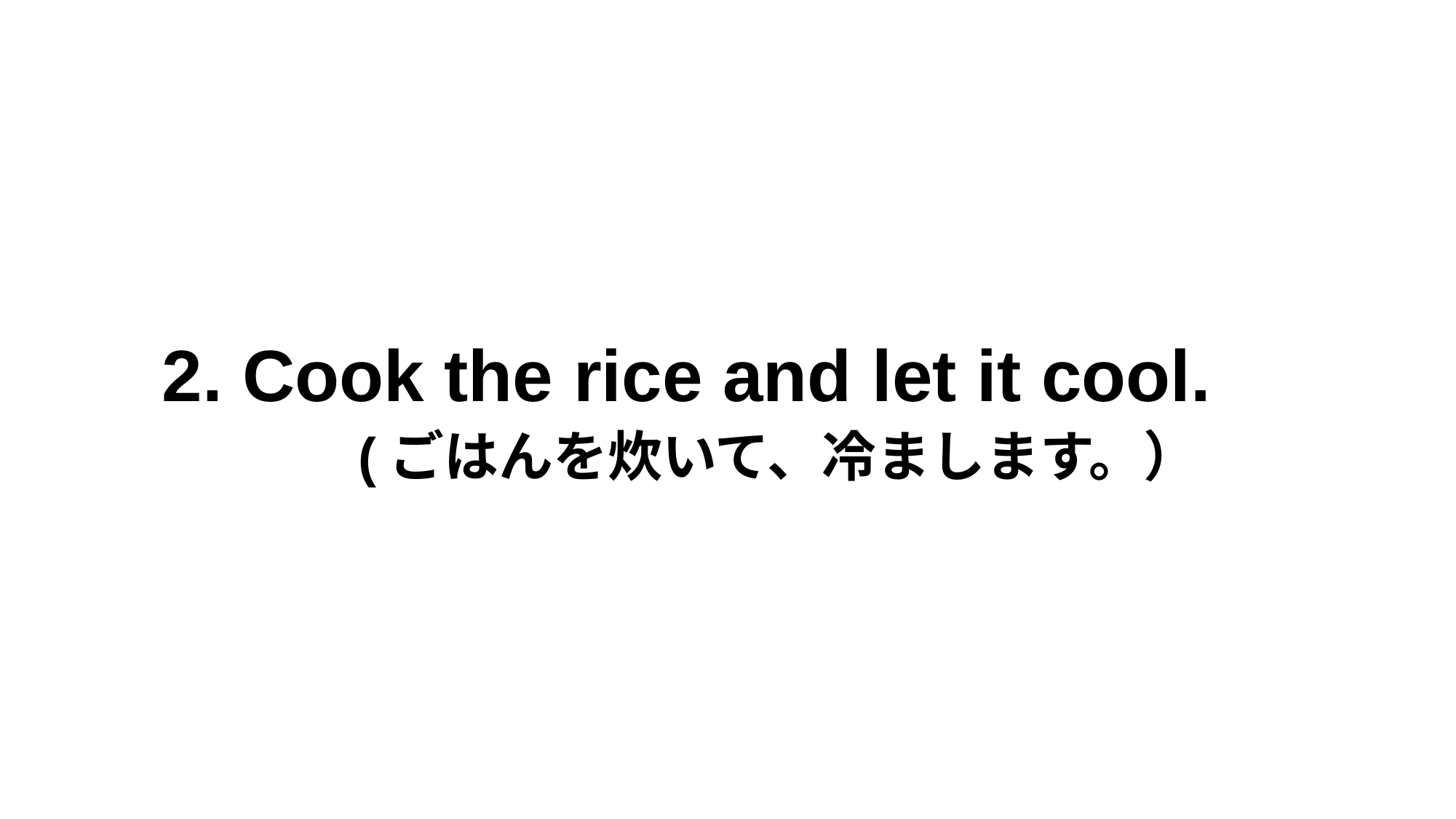

2. Cook the rice and let it cool.
　　　(ごはんを炊いて、冷まします。）